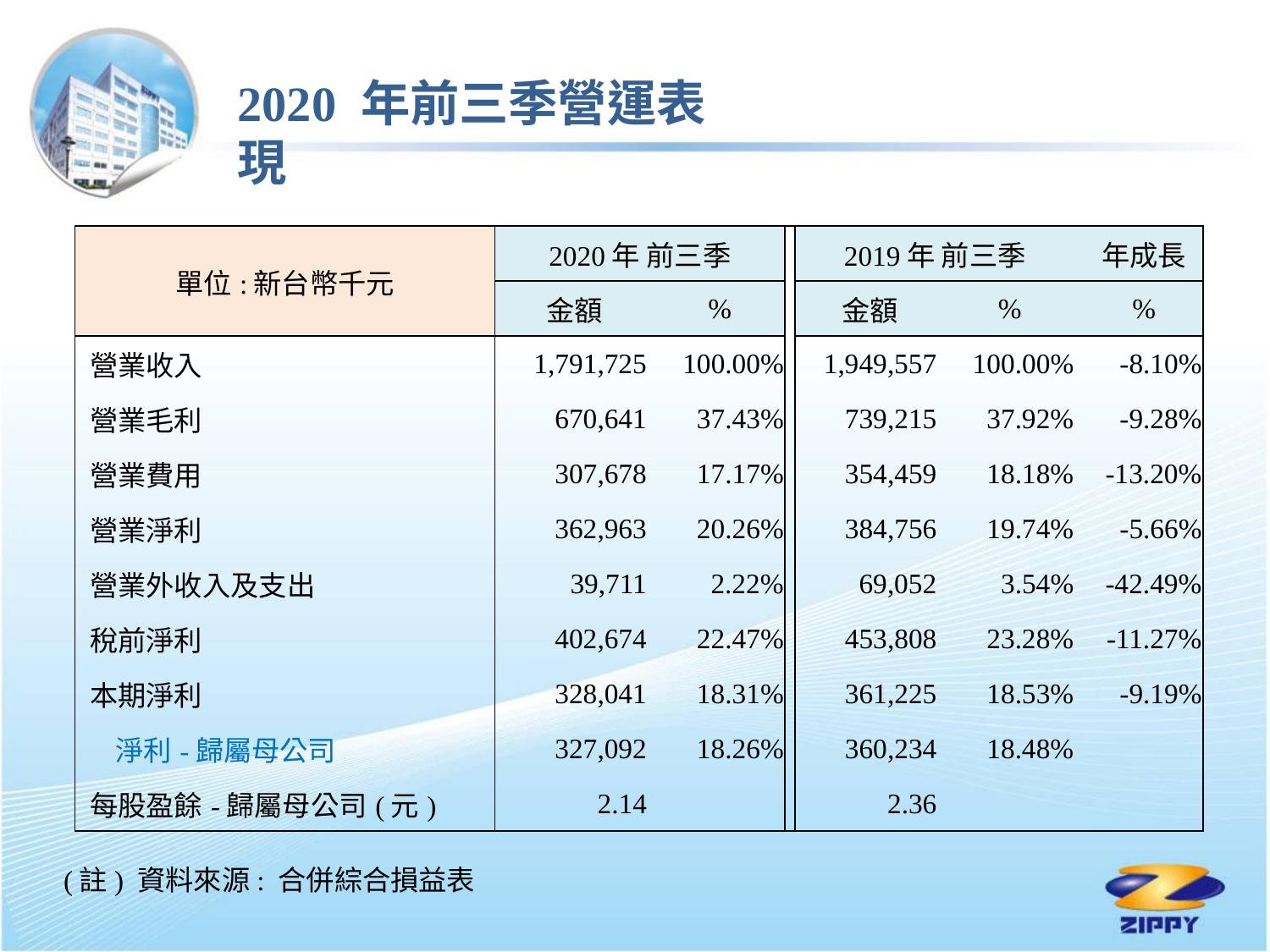

2020 年前三季營運表現
| 單位:新台幣千元 | 2020年 前三季 |  |  | 2019年 前三季 |  |  | 年成長 |
| --- | --- | --- | --- | --- | --- | --- | --- |
|  | 金額 | % |  | 金額 | % |  | % |
| 營業收入 | 1,791,725 | 100.00% |  | 1,949,557 | 100.00% |  | -8.10% |
| 營業毛利 | 670,641 | 37.43% |  | 739,215 | 37.92% |  | -9.28% |
| 營業費用 | 307,678 | 17.17% |  | 354,459 | 18.18% |  | -13.20% |
| 營業淨利 | 362,963 | 20.26% |  | 384,756 | 19.74% |  | -5.66% |
| 營業外收入及支出 | 39,711 | 2.22% |  | 69,052 | 3.54% |  | -42.49% |
| 稅前淨利 | 402,674 | 22.47% |  | 453,808 | 23.28% |  | -11.27% |
| 本期淨利 | 328,041 | 18.31% |  | 361,225 | 18.53% |  | -9.19% |
| 淨利-歸屬母公司 | 327,092 | 18.26% |  | 360,234 | 18.48% |  |  |
| 每股盈餘-歸屬母公司(元) | 2.14 |  |  | 2.36 |  |  |  |
(註) 資料來源: 合併綜合損益表